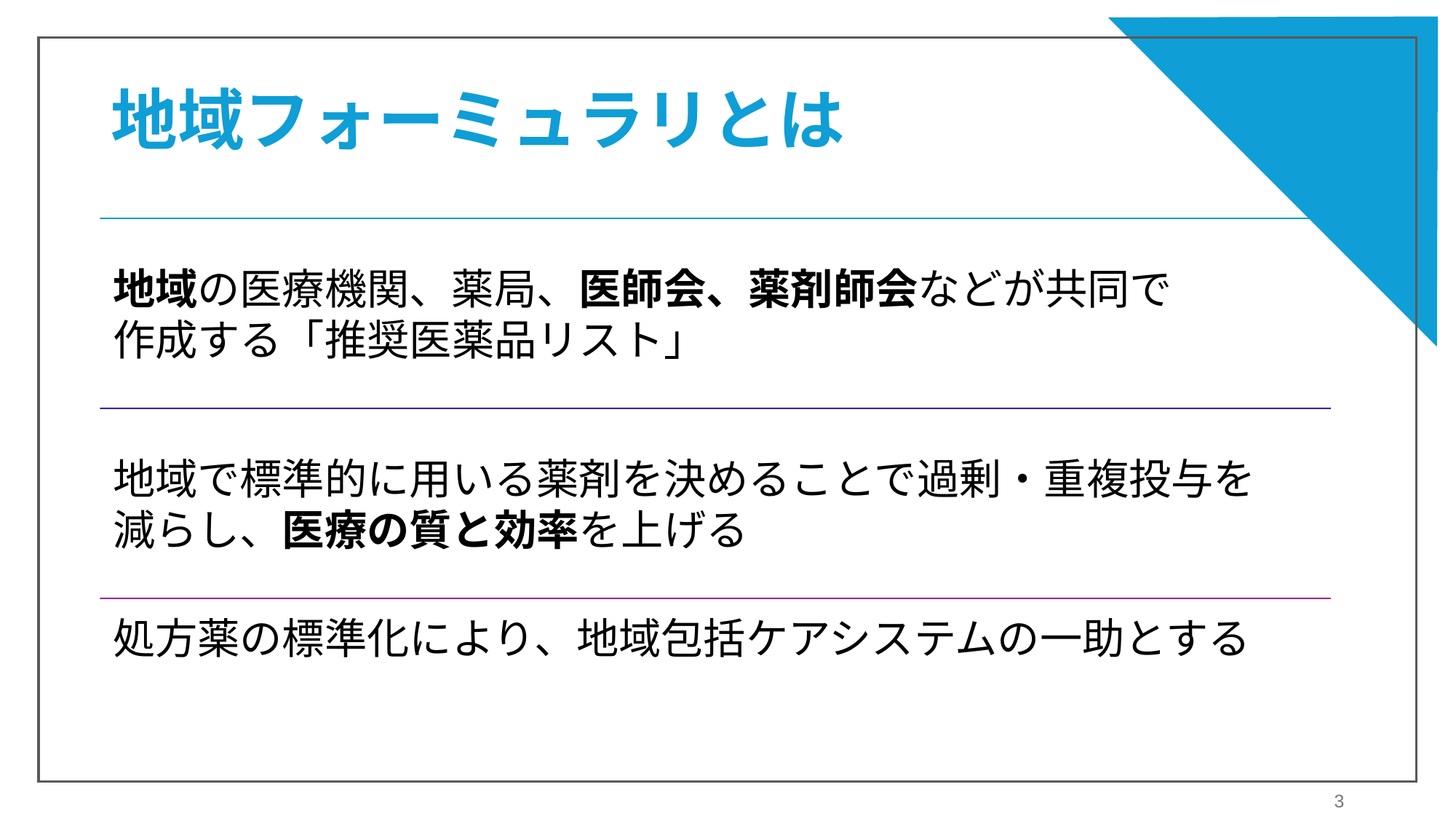

# 地域フォーミュラリとは
地域の医療機関、薬局、医師会、薬剤師会などが共同で　　　作成する「推奨医薬品リスト」
地域で標準的に用いる薬剤を決めることで過剰・重複投与を　減らし、医療の質と効率を上げる
処方薬の標準化により、地域包括ケアシステムの一助とする
3